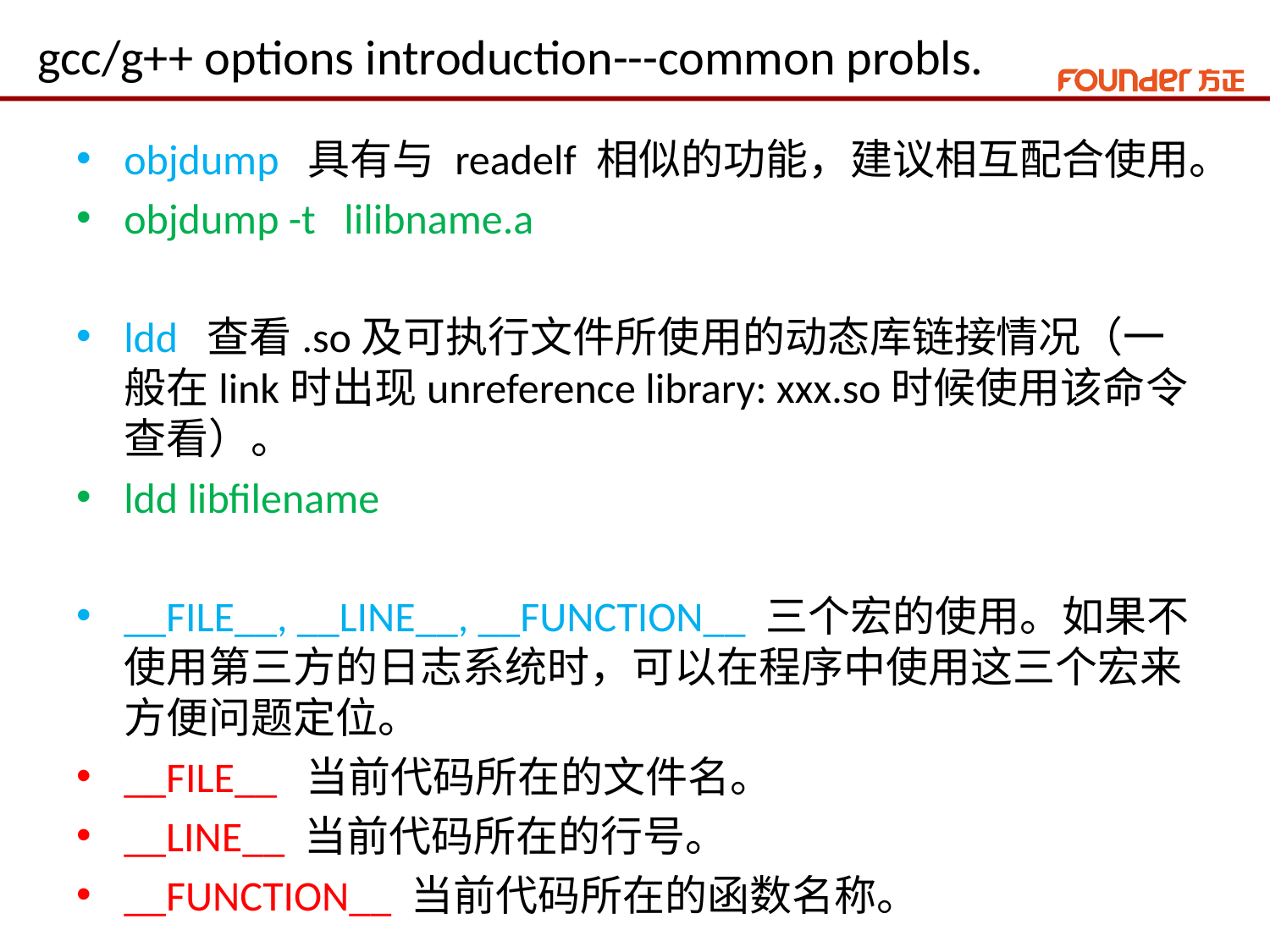

# gcc/g++ options introduction---common probls.
objdump  具有与 readelf 相似的功能，建议相互配合使用。
objdump -t   lilibname.a

ldd  查看.so及可执行文件所使用的动态库链接情况（一般在link时出现unreference library: xxx.so时候使用该命令查看）。
ldd libfilename

__FILE__, __LINE__, __FUNCTION__ 三个宏的使用。如果不使用第三方的日志系统时，可以在程序中使用这三个宏来方便问题定位。
__FILE__  当前代码所在的文件名。
__LINE__ 当前代码所在的行号。
__FUNCTION__ 当前代码所在的函数名称。